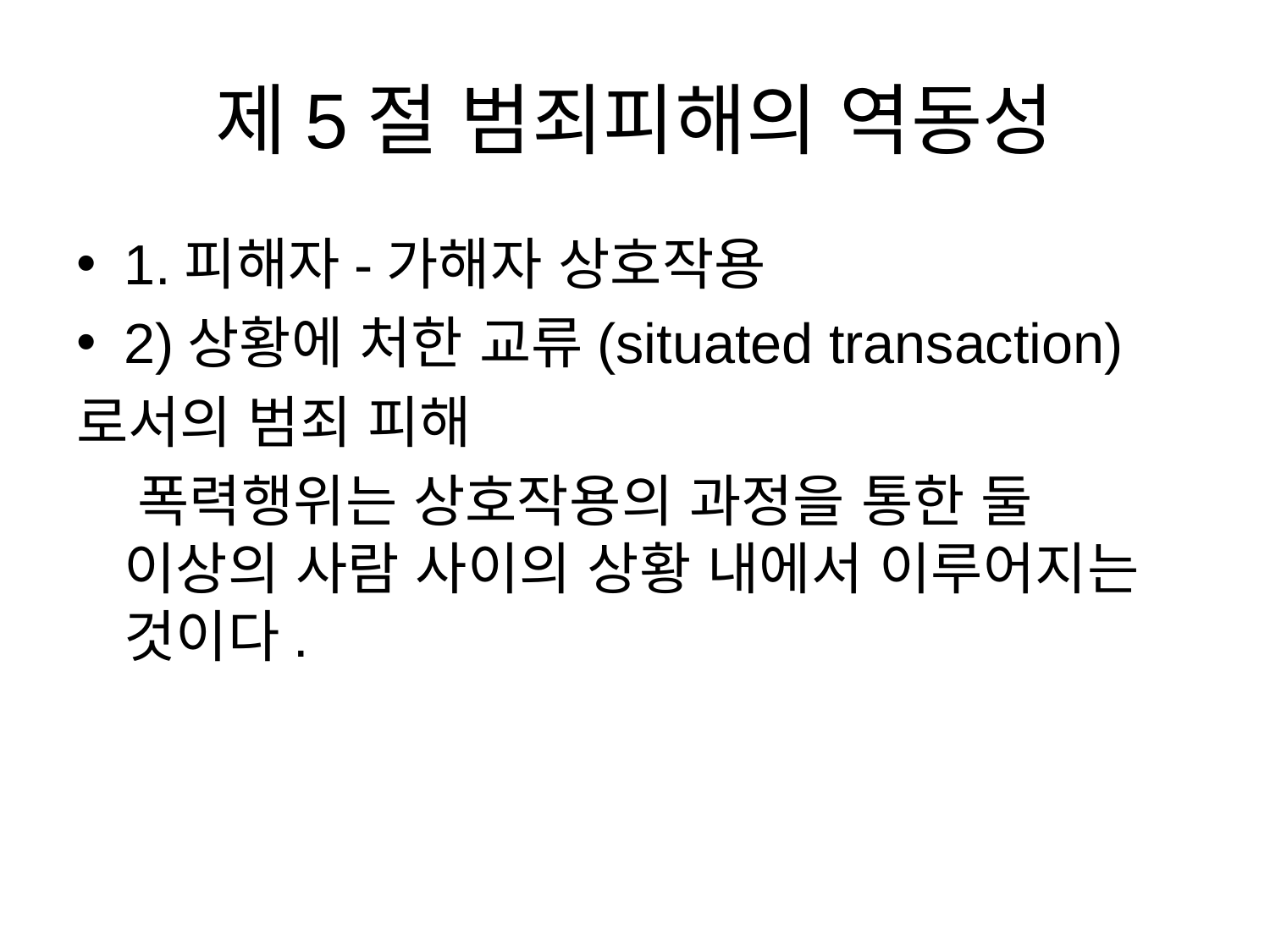

# 제5절 범죄피해의 역동성
1.피해자-가해자 상호작용
2)상황에 처한 교류(situated transaction)
로서의 범죄 피해
   폭력행위는 상호작용의 과정을 통한 둘 이상의 사람 사이의 상황 내에서 이루어지는 것이다.